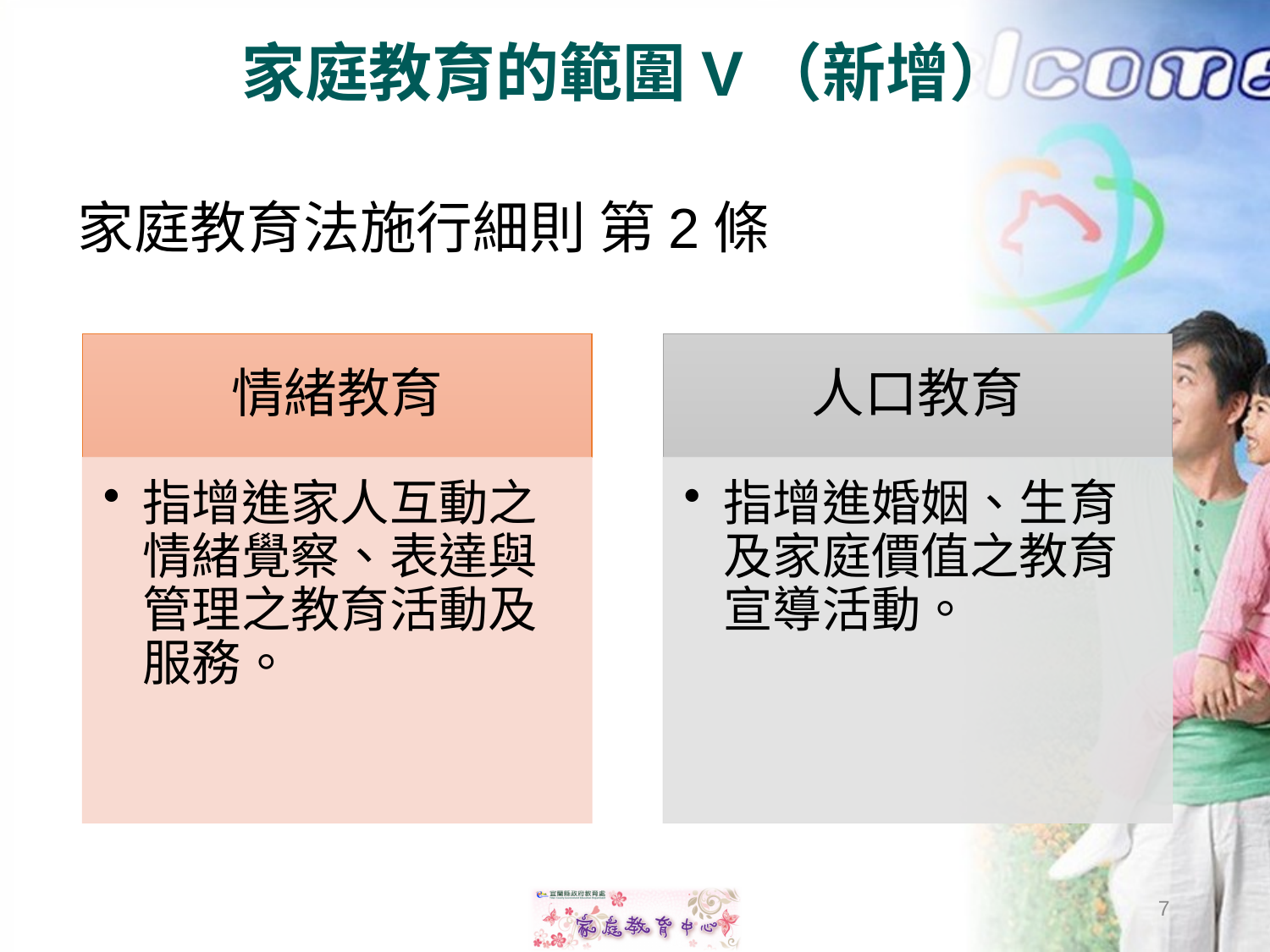

家庭教育的範圍V（新增）
家庭教育法施行細則 第2條
情緒教育
指增進家人互動之情緒覺察、表達與管理之教育活動及服務。
人口教育
指增進婚姻、生育及家庭價值之教育宣導活動。

7